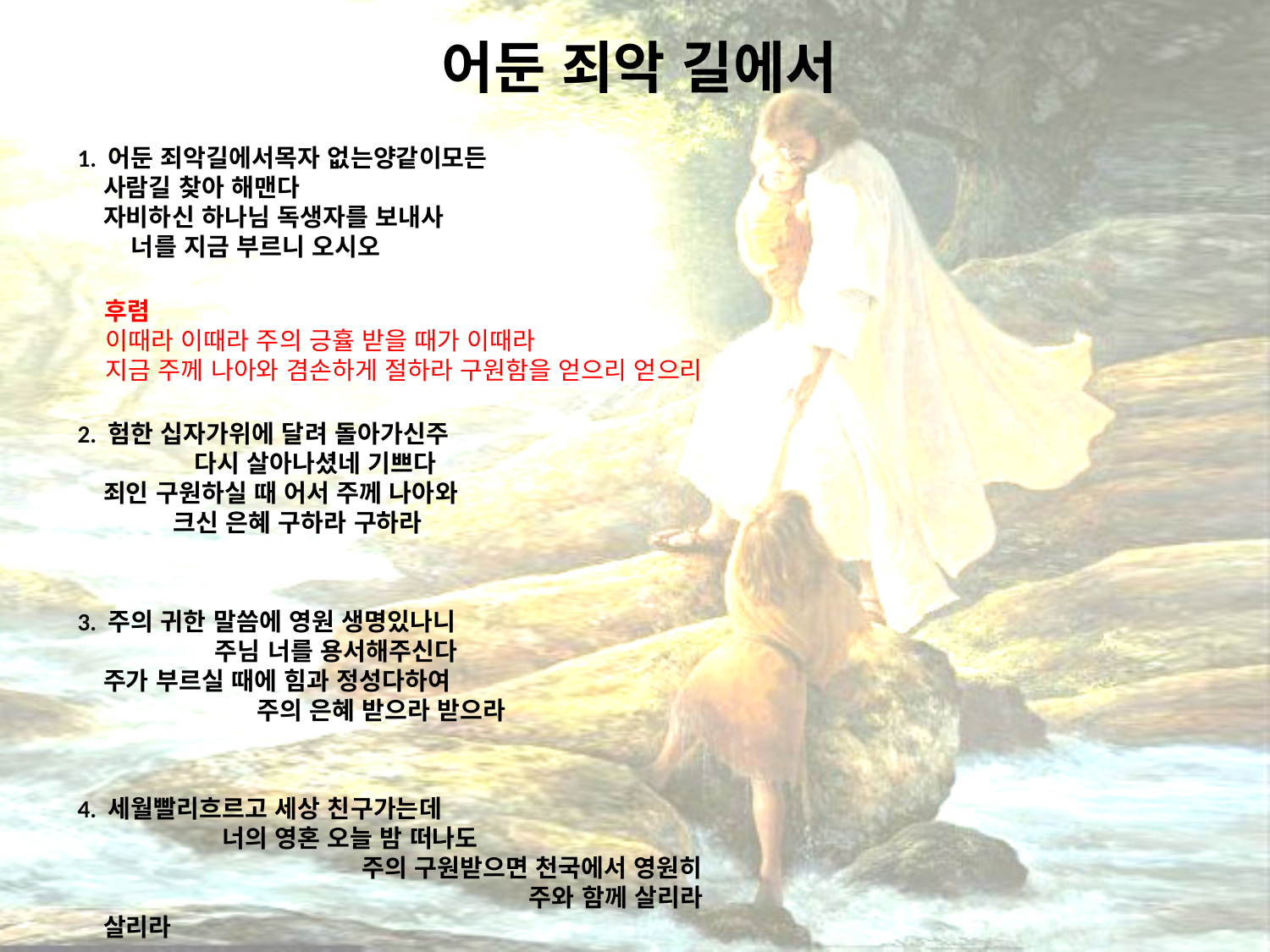

# 어둔 죄악 길에서
1. 어둔 죄악길에서목자 없는양같이모든
사람길 찾아 해맨다
자비하신 하나님 독생자를 보내사                                                 너를 지금 부르니 오시오
   후렴
    이때라 이때라 주의 긍휼 받을 때가 이때라
    지금 주께 나아와 겸손하게 절하라 구원함을 얻으리 얻으리
2. 험한 십자가위에 달려 돌아가신주                                                         다시 살아나셨네 기쁘다
죄인 구원하실 때 어서 주께 나아와                                                     크신 은혜 구하라 구하라

3. 주의 귀한 말씀에 영원 생명있나니                                                           주님 너를 용서해주신다
주가 부르실 때에 힘과 정성다하여                                                                  주의 은혜 받으라 받으라

4. 세월빨리흐르고 세상 친구가는데                                                              너의 영혼 오늘 밤 떠나도                                                                             주의 구원받으면 천국에서 영원히                                                                     주와 함께 살리라 살리라